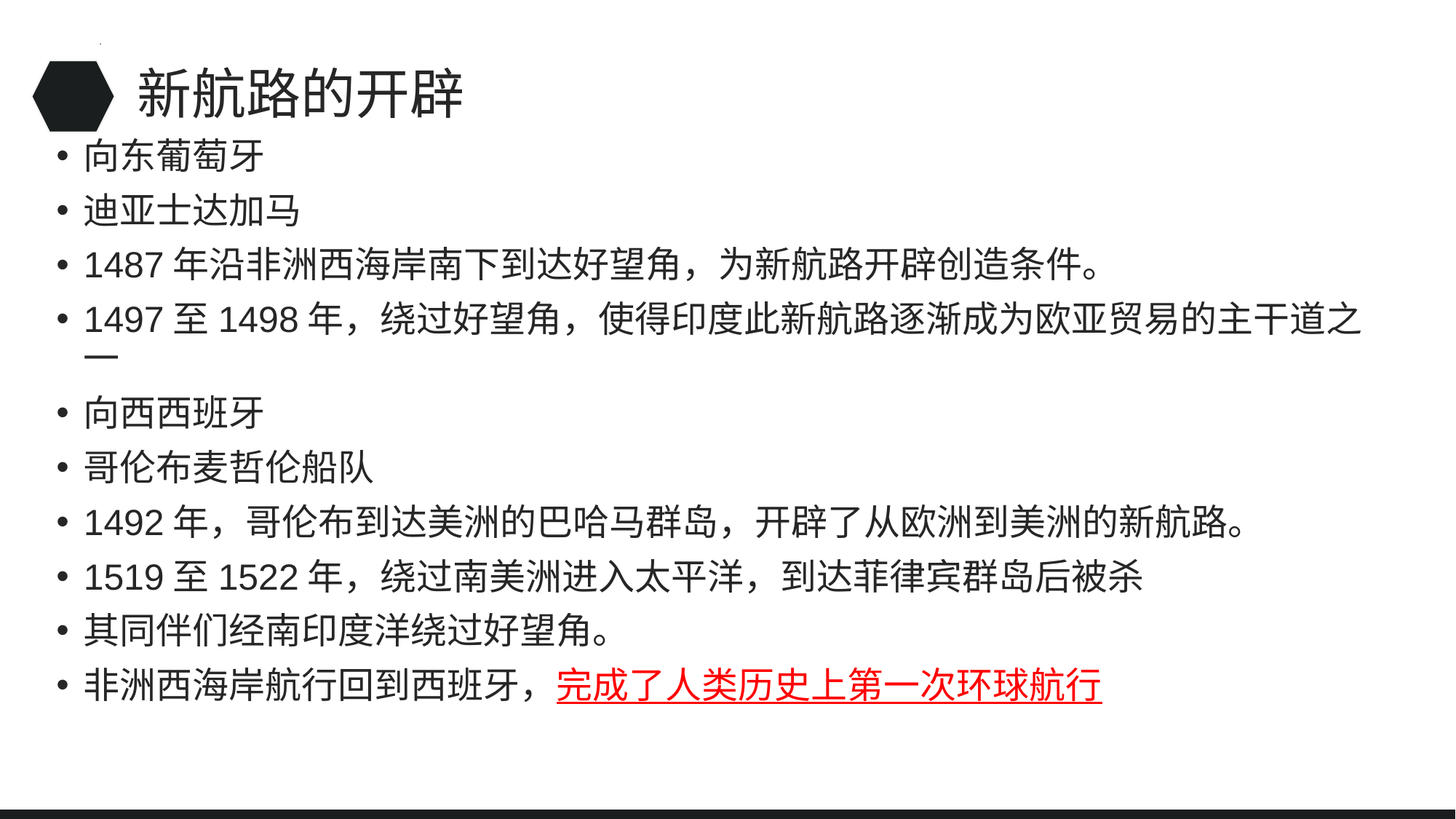

# 新航路的开辟
向东葡萄牙
迪亚士达加马
1487年沿非洲西海岸南下到达好望角，为新航路开辟创造条件。
1497至1498年，绕过好望角，使得印度此新航路逐渐成为欧亚贸易的主干道之一
向西西班牙
哥伦布麦哲伦船队
1492年，哥伦布到达美洲的巴哈马群岛，开辟了从欧洲到美洲的新航路。
1519至1522年，绕过南美洲进入太平洋，到达菲律宾群岛后被杀
其同伴们经南印度洋绕过好望角。
非洲西海岸航行回到西班牙，完成了人类历史上第一次环球航行